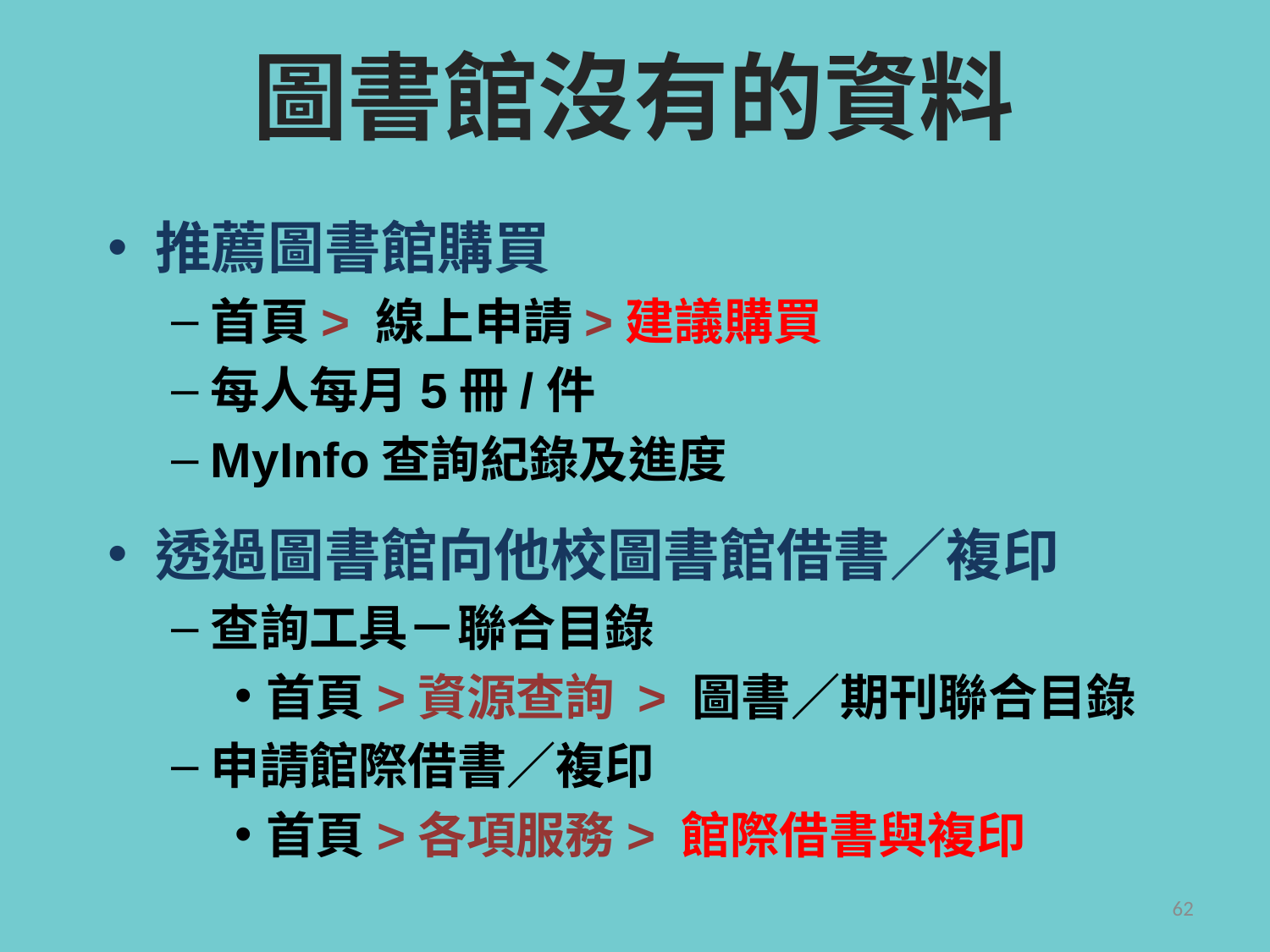

# 圖書館沒有的資料
推薦圖書館購買
首頁> 線上申請>建議購買
每人每月5冊/件
MyInfo查詢紀錄及進度
透過圖書館向他校圖書館借書／複印
查詢工具－聯合目錄
首頁>資源查詢 > 圖書／期刊聯合目錄
申請館際借書／複印
首頁>各項服務> 館際借書與複印
62